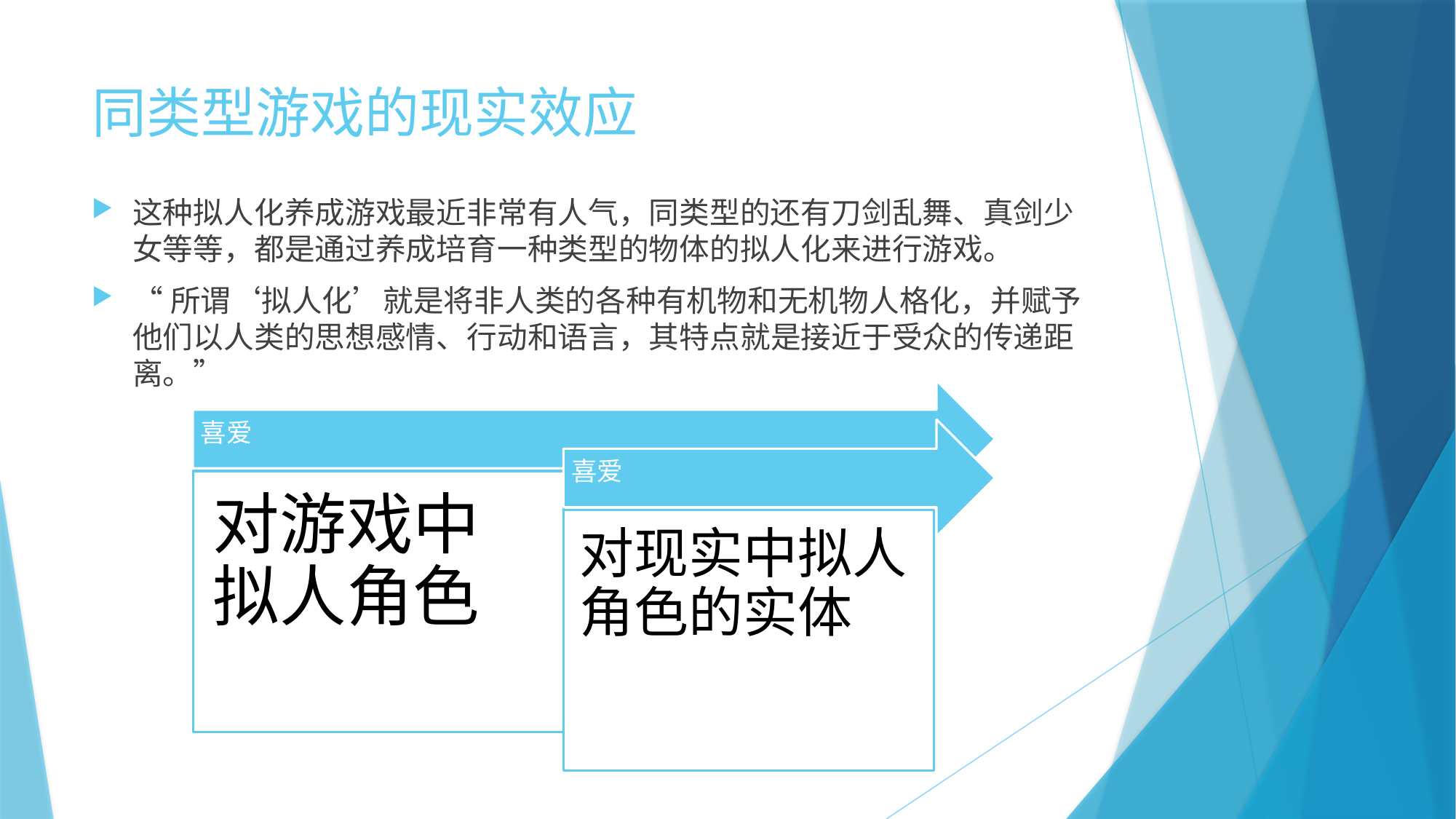

# 同类型游戏的现实效应
这种拟人化养成游戏最近非常有人气，同类型的还有刀剑乱舞、真剑少女等等，都是通过养成培育一种类型的物体的拟人化来进行游戏。
“所谓‘拟人化’就是将非人类的各种有机物和无机物人格化，并赋予他们以人类的思想感情、行动和语言，其特点就是接近于受众的传递距离。”

喜爱
对游戏中拟人角色
喜爱
对现实中拟人角色的实体